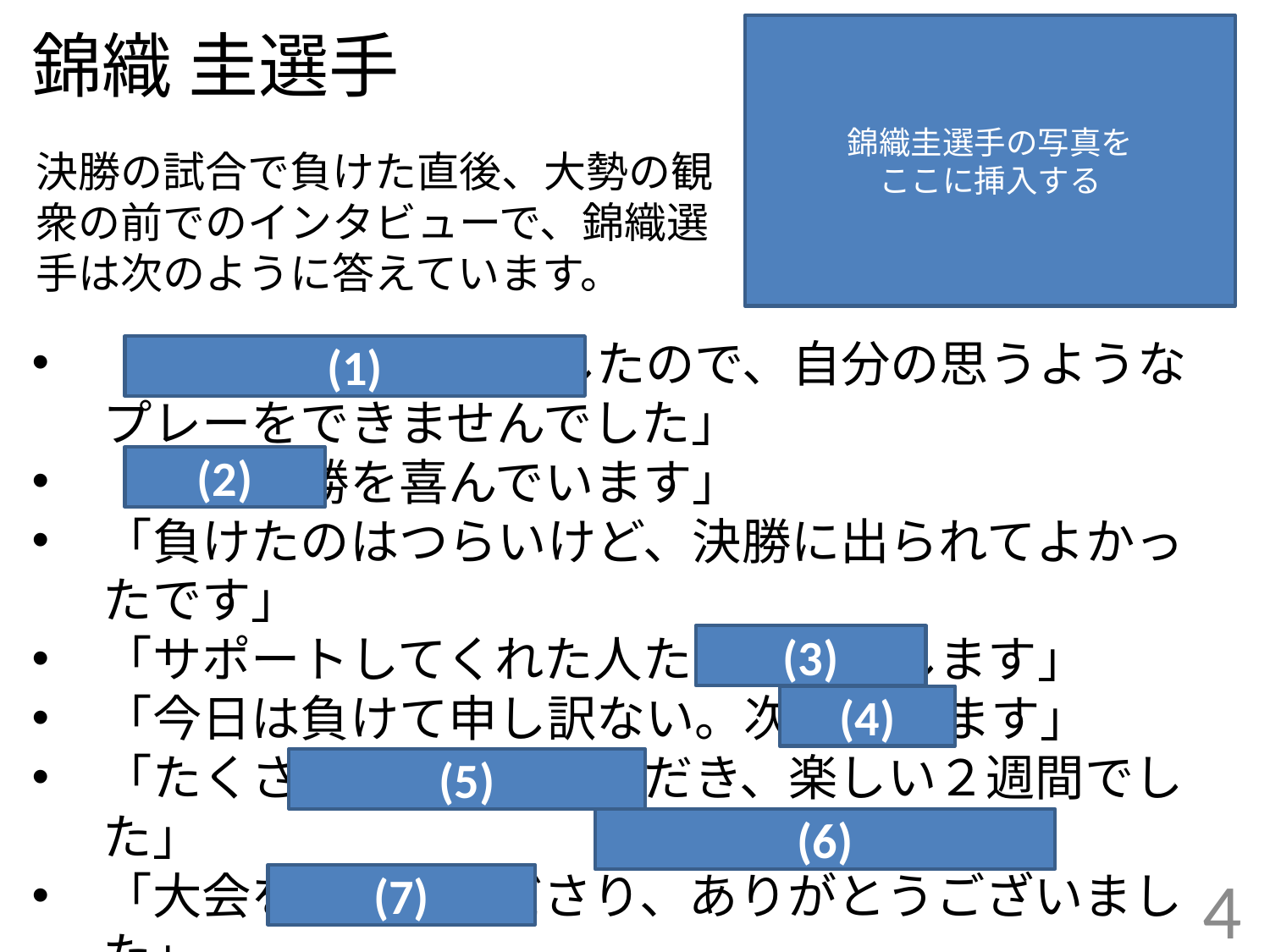

錦織 圭選手
錦織圭選手の写真を
ここに挿入する
決勝の試合で負けた直後、大勢の観衆の前でのインタビューで、錦織選手は次のように答えています。
「彼が良いプレーをしたので、自分の思うようなプレーをできませんでした」
「彼の優勝を喜んでいます」
「負けたのはつらいけど、決勝に出られてよかったです」
「サポートしてくれた人たちに感謝します」
「今日は負けて申し訳ない。次は勝ちます」
「たくさん応援していただき、楽しい２週間でした」
「大会を支えてくださり、ありがとうございました」
「来年も戻ってきます」
(1)
(2)
(3)
(4)
(5)
(6)
(7)
4